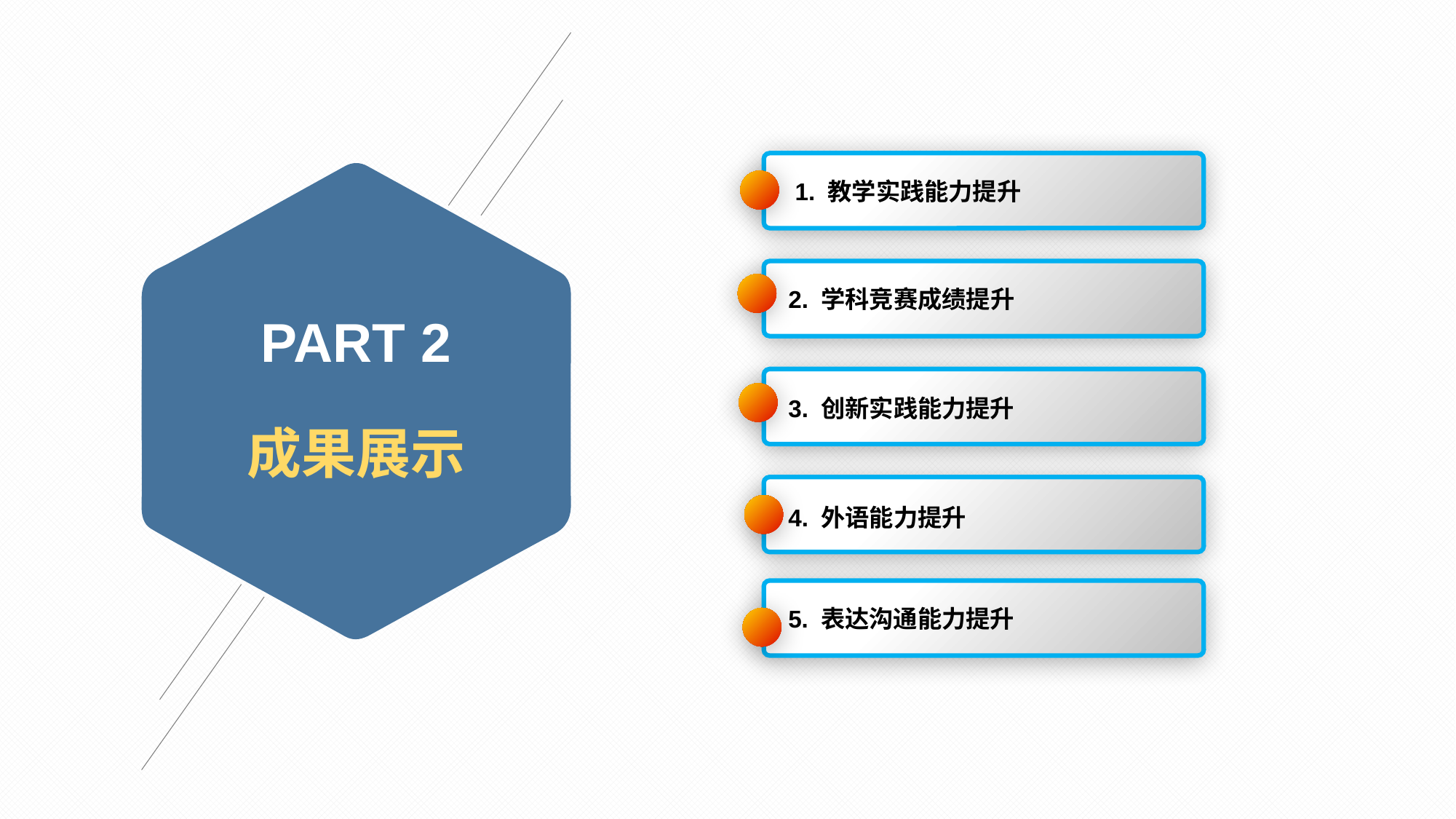

1. 教学实践能力提升

2. 学科竞赛成绩提升

3. 创新实践能力提升

4. 外语能力提升

5. 表达沟通能力提升